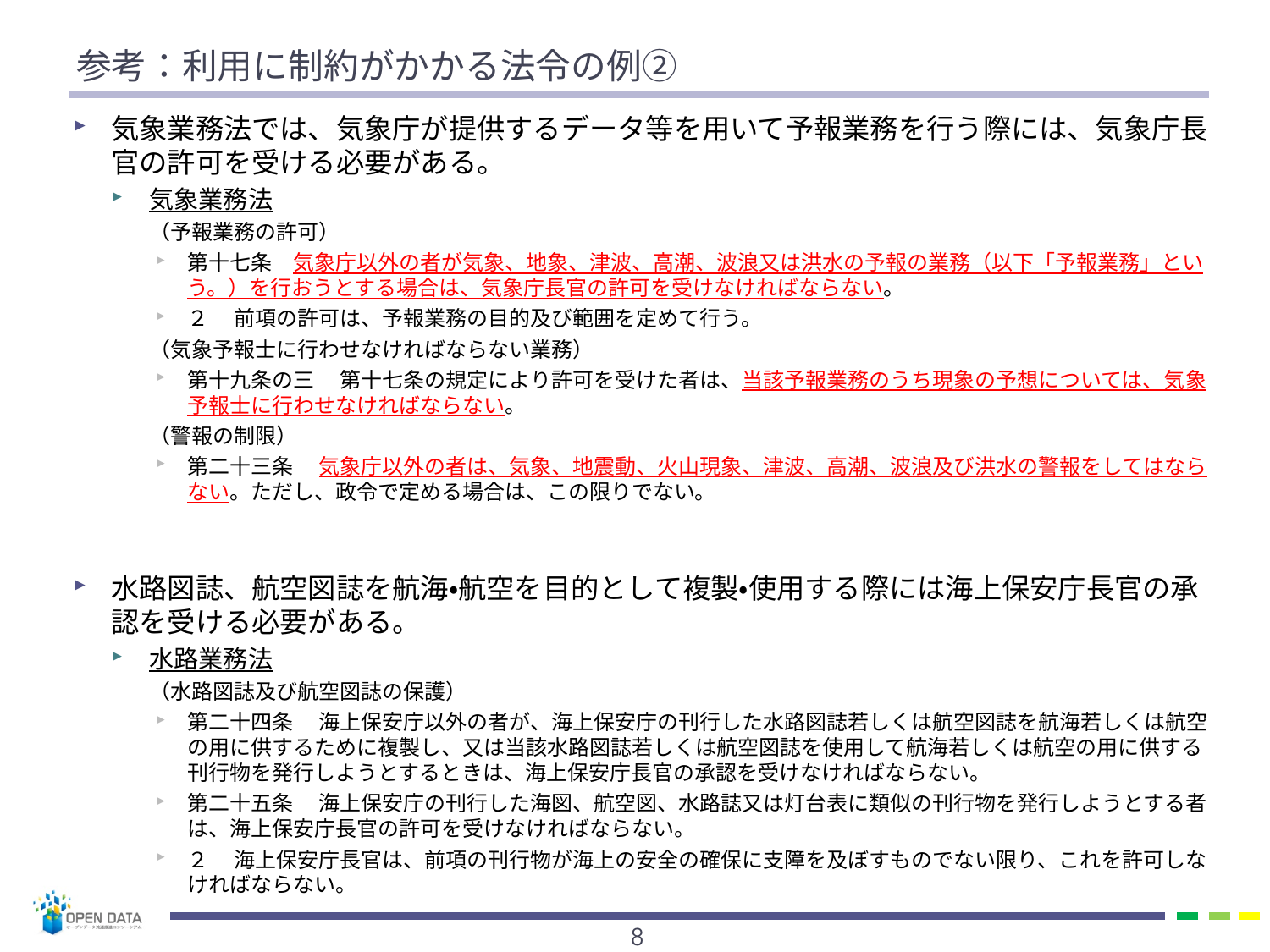

# 参考：利用に制約がかかる法令の例②
気象業務法では、気象庁が提供するデータ等を用いて予報業務を行う際には、気象庁長官の許可を受ける必要がある。
気象業務法
（予報業務の許可）
第十七条　気象庁以外の者が気象、地象、津波、高潮、波浪又は洪水の予報の業務（以下「予報業務」という。）を行おうとする場合は、気象庁長官の許可を受けなければならない。
２ 　前項の許可は、予報業務の目的及び範囲を定めて行う。
（気象予報士に行わせなければならない業務）
第十九条の三 　第十七条の規定により許可を受けた者は、当該予報業務のうち現象の予想については、気象予報士に行わせなければならない。
（警報の制限）
第二十三条 　気象庁以外の者は、気象、地震動、火山現象、津波、高潮、波浪及び洪水の警報をしてはならない。ただし、政令で定める場合は、この限りでない。

水路図誌、航空図誌を航海・航空を目的として複製・使用する際には海上保安庁長官の承認を受ける必要がある。
水路業務法
（水路図誌及び航空図誌の保護）
第二十四条 　海上保安庁以外の者が、海上保安庁の刊行した水路図誌若しくは航空図誌を航海若しくは航空の用に供するために複製し、又は当該水路図誌若しくは航空図誌を使用して航海若しくは航空の用に供する刊行物を発行しようとするときは、海上保安庁長官の承認を受けなければならない。
第二十五条 　海上保安庁の刊行した海図、航空図、水路誌又は灯台表に類似の刊行物を発行しようとする者は、海上保安庁長官の許可を受けなければならない。
２ 　海上保安庁長官は、前項の刊行物が海上の安全の確保に支障を及ぼすものでない限り、これを許可しなければならない。
8